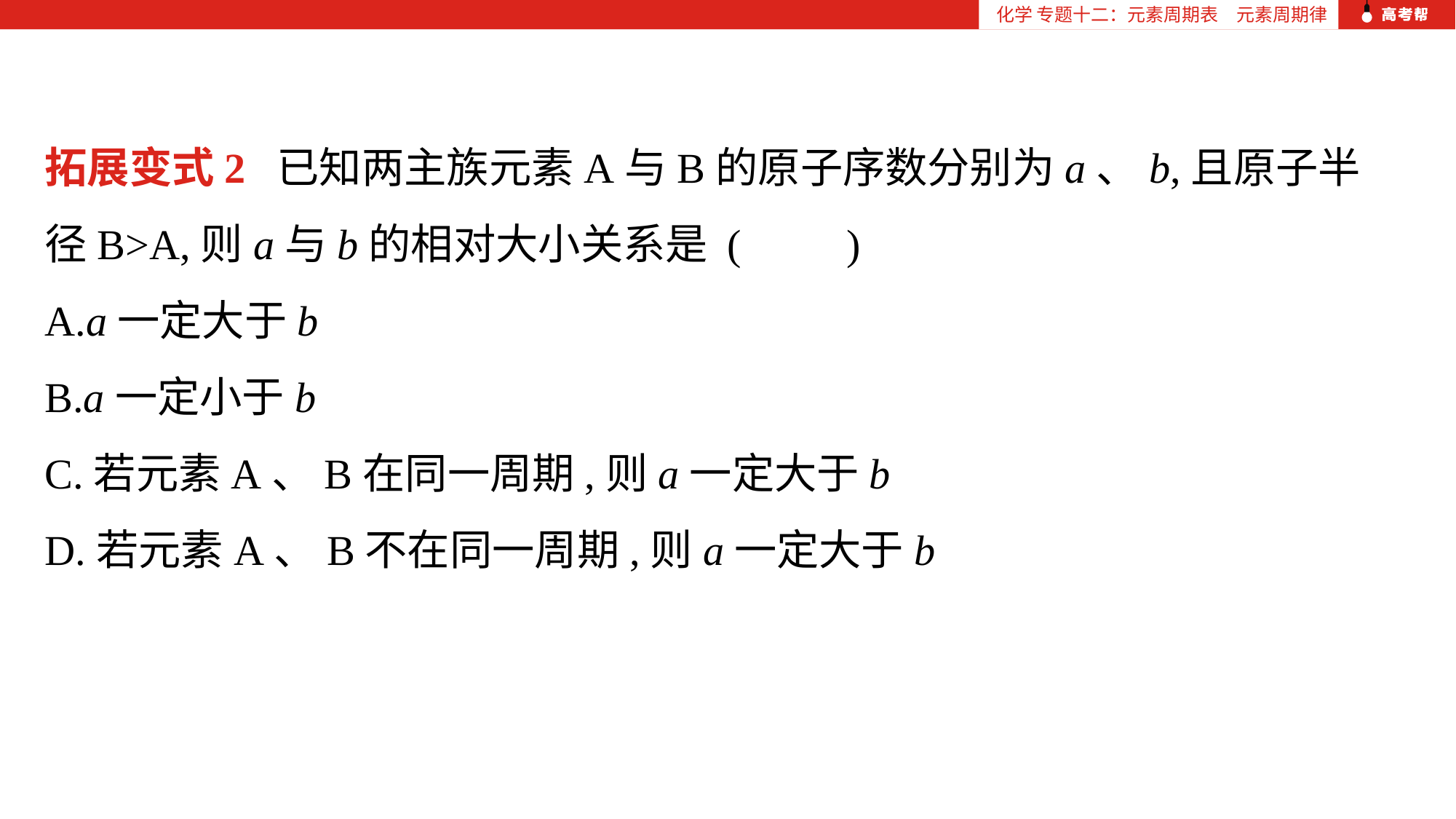

化学 专题十二：元素周期表　元素周期律

拓展变式2  已知两主族元素A与B的原子序数分别为a、b,且原子半径B>A,则a与b的相对大小关系是 (　　)
A.a一定大于b
B.a一定小于b
C.若元素A、B在同一周期,则a一定大于b
D.若元素A、B不在同一周期,则a一定大于b